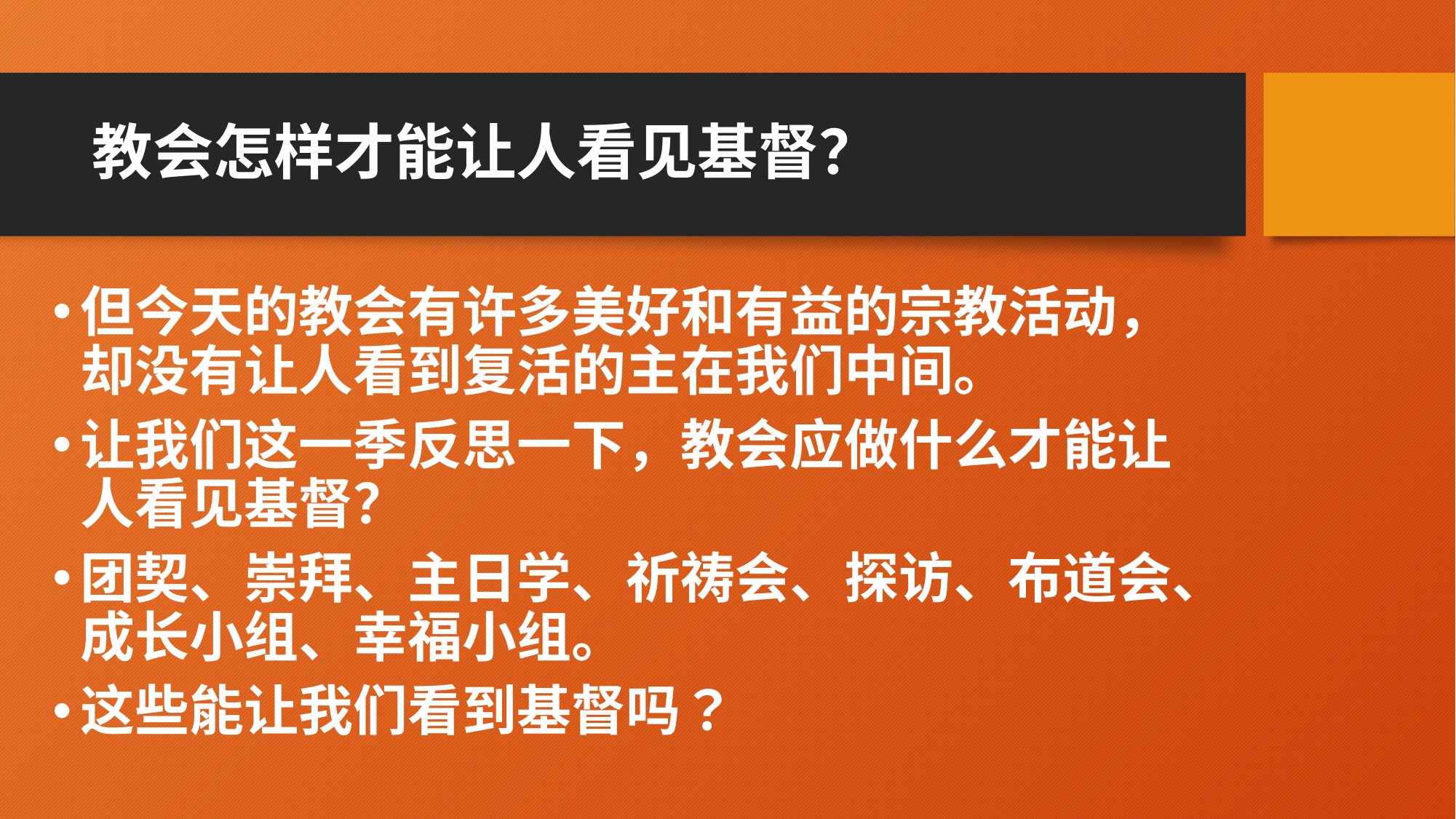

# 教会怎样才能让人看见基督？
但今天的教会有许多美好和有益的宗教活动，却没有让人看到复活的主在我们中间。
让我们这一季反思一下，教会应做什么才能让人看见基督？
团契、崇拜、主日学、祈祷会、探访、布道会、成长小组、幸福小组。
这些能让我们看到基督吗？